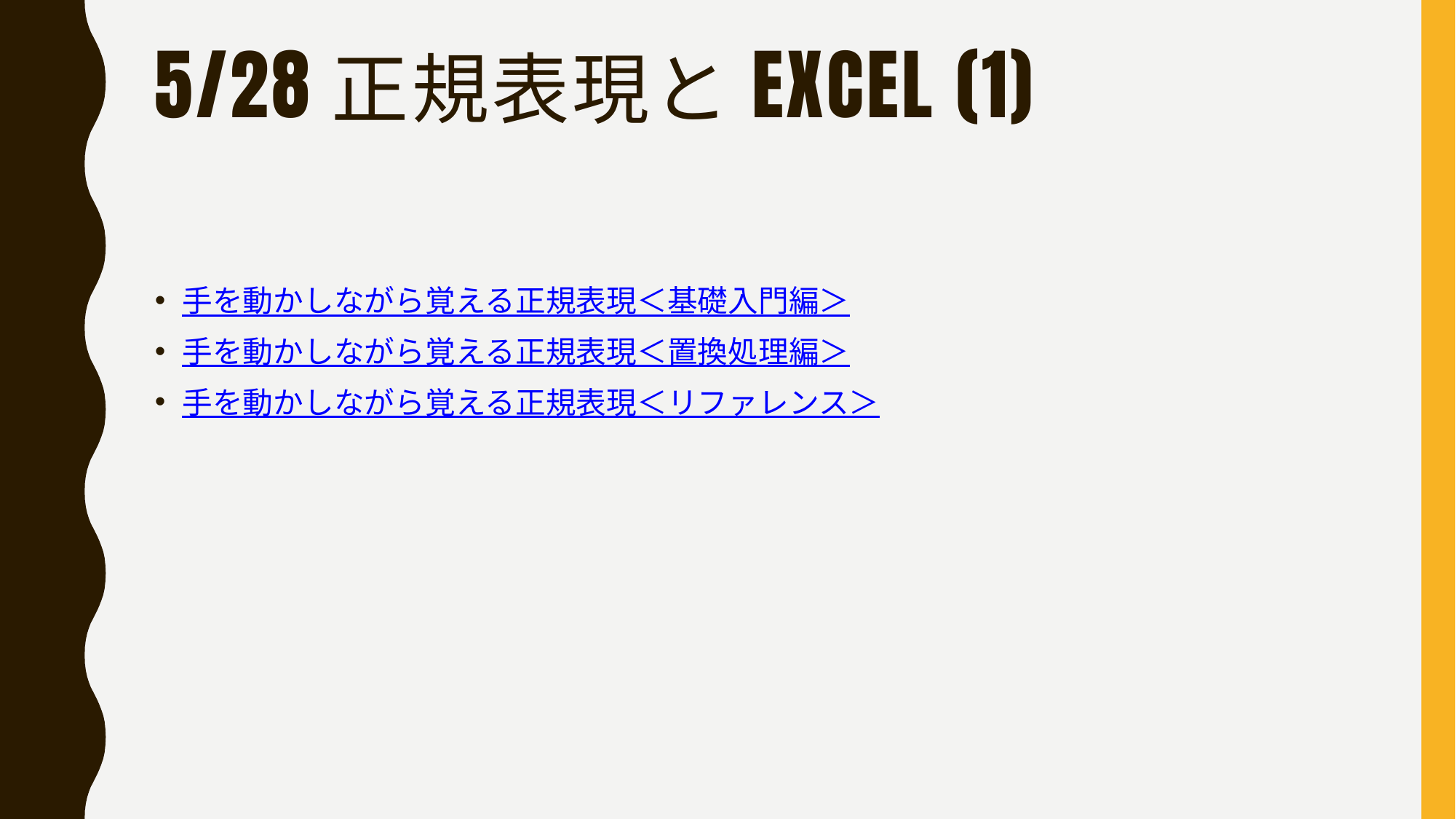

# 5/28正規表現とExcel (1)
手を動かしながら覚える正規表現＜基礎入門編＞
手を動かしながら覚える正規表現＜置換処理編＞
手を動かしながら覚える正規表現＜リファレンス＞